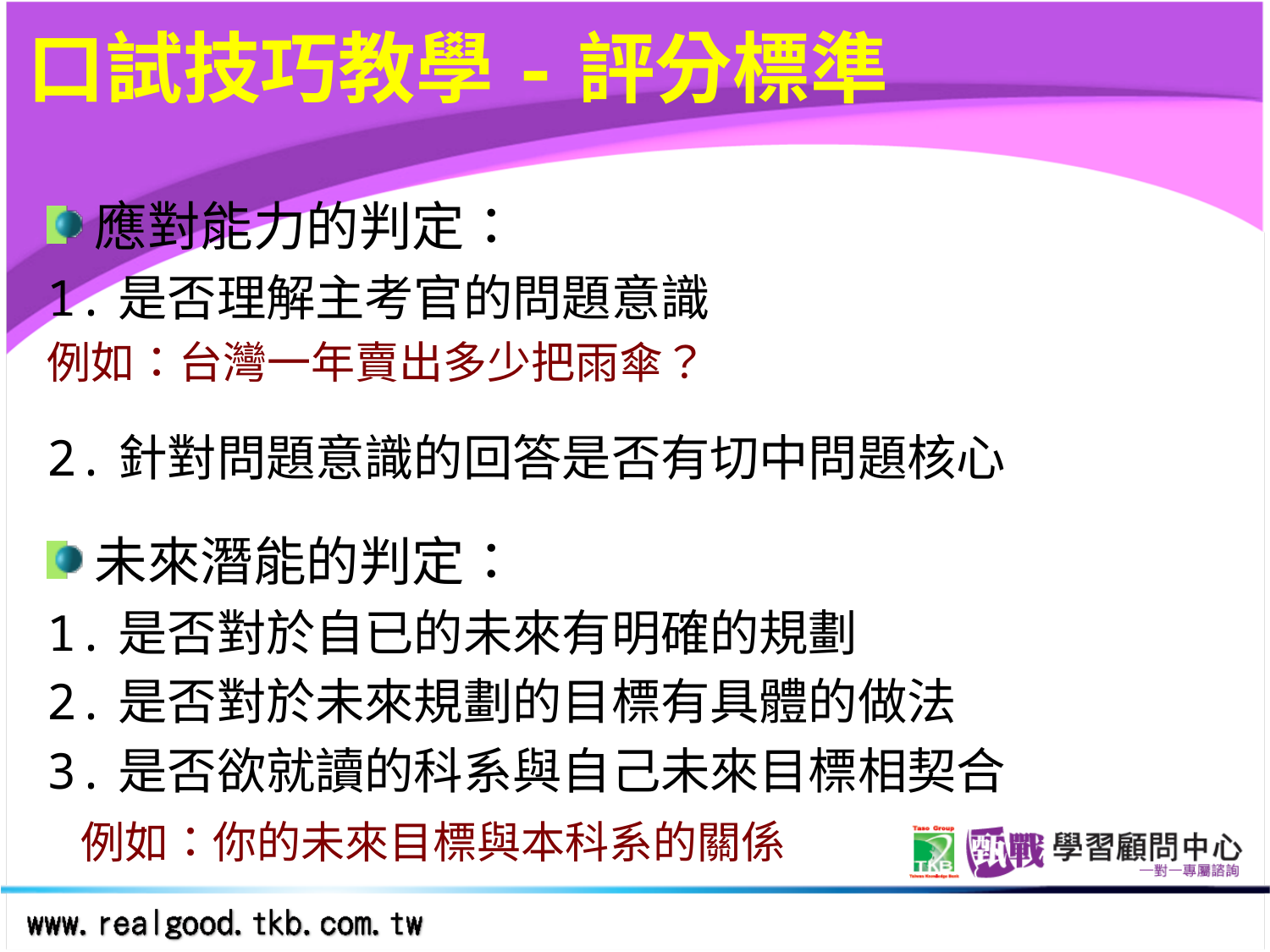

# 口試技巧教學-評分標準
應對能力的判定：
1.是否理解主考官的問題意識
例如：台灣一年賣出多少把雨傘？
2.針對問題意識的回答是否有切中問題核心
未來潛能的判定：
1.是否對於自已的未來有明確的規劃
2.是否對於未來規劃的目標有具體的做法
3.是否欲就讀的科系與自己未來目標相契合
  例如：你的未來目標與本科系的關係